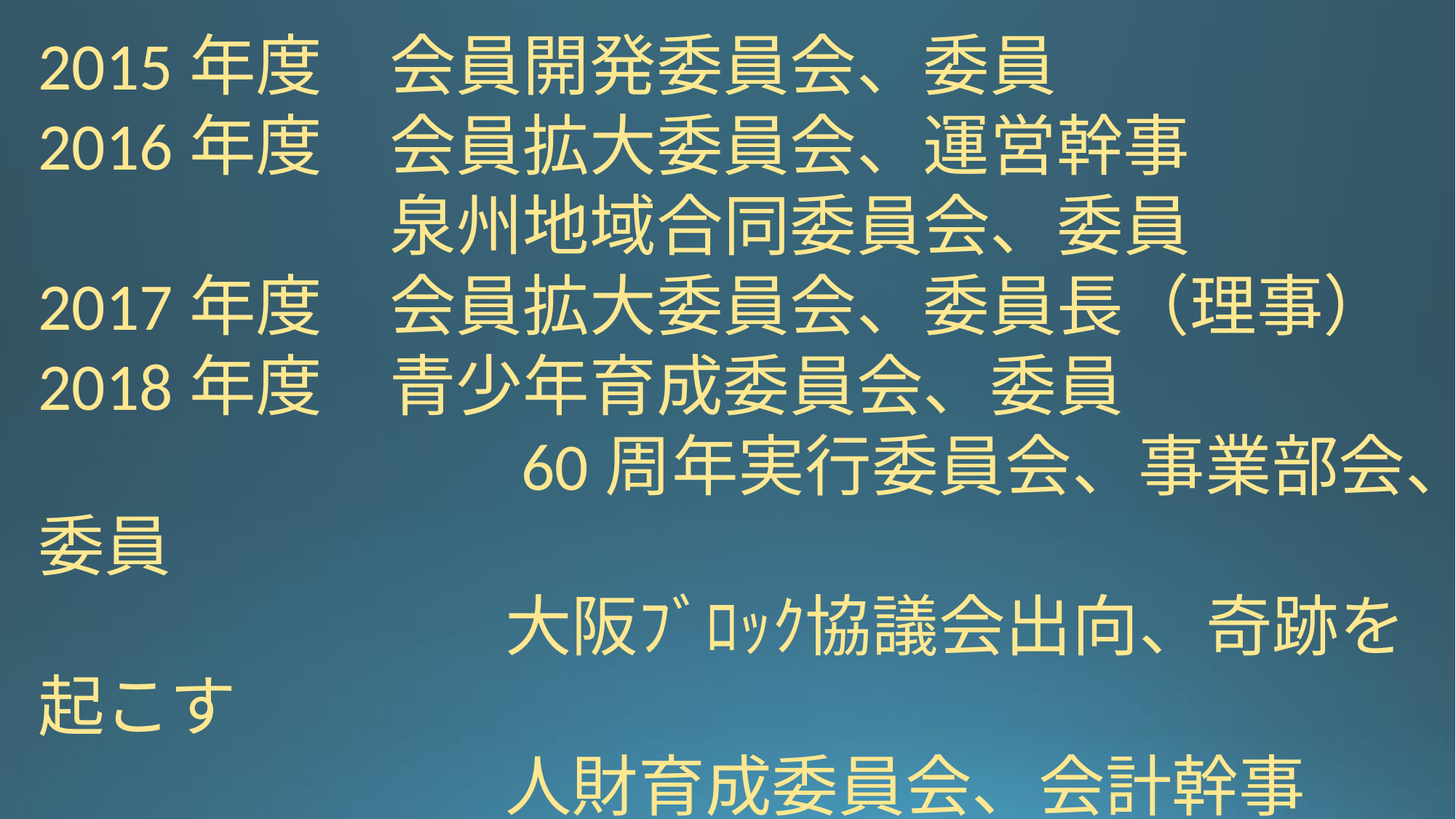

2015年度　会員開発委員会、委員
2016年度　会員拡大委員会、運営幹事
		　　泉州地域合同委員会、委員
2017年度　会員拡大委員会、委員長（理事）
2018年度　青少年育成委員会、委員
　　　　　　　60周年実行委員会、事業部会、委員
　　　　　　　大阪ﾌﾞﾛｯｸ協議会出向、奇跡を起こす
　　　　　　　人財育成委員会、会計幹事